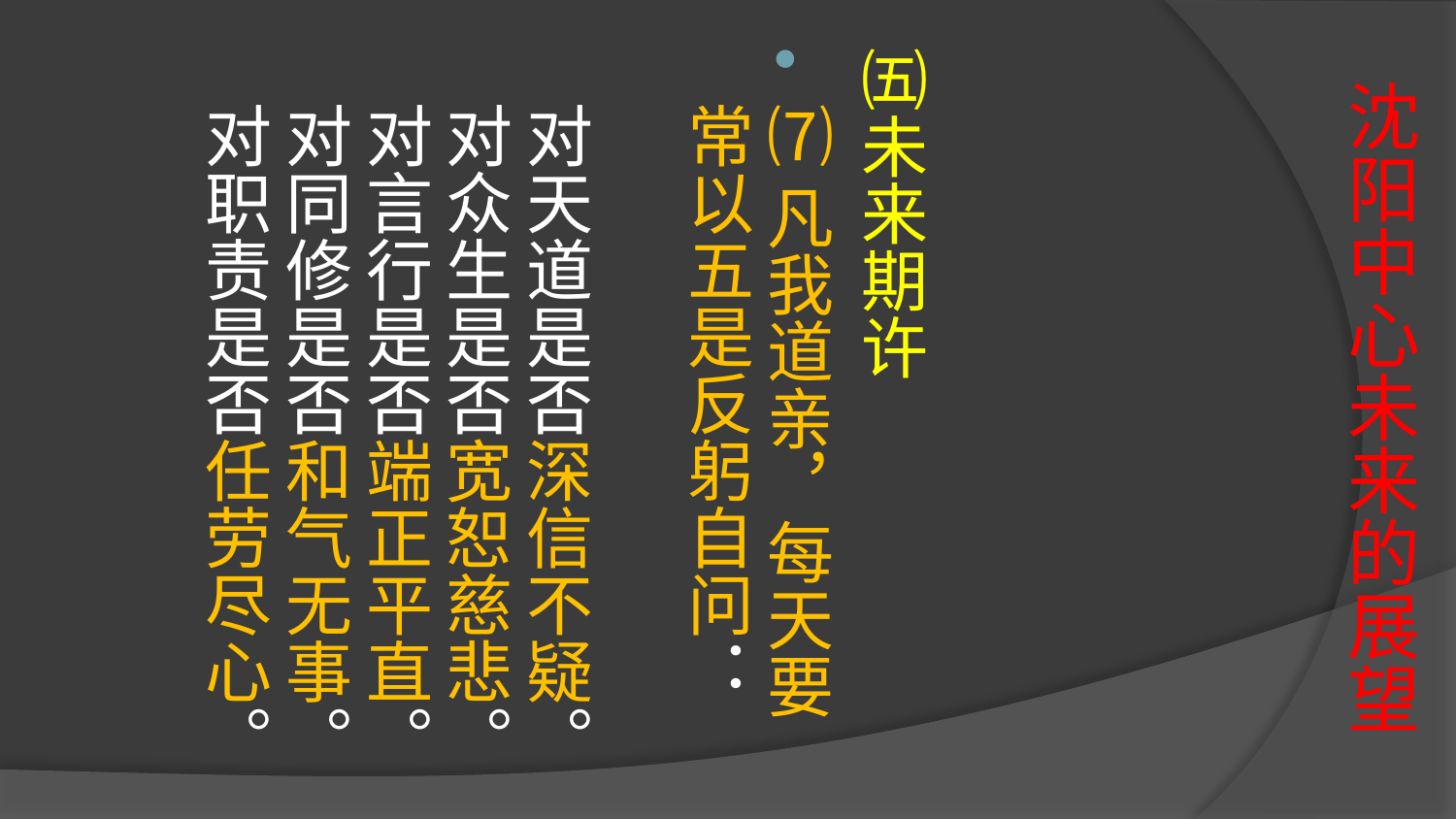

# 沈阳中心未来的展望
㈤未来期许
⑺凡我道亲，每天要常以五是反躬自问：
对天道是否深信不疑。
对众生是否宽恕慈悲。
对言行是否端正平直。
对同修是否和气无事。
对职责是否任劳尽心。